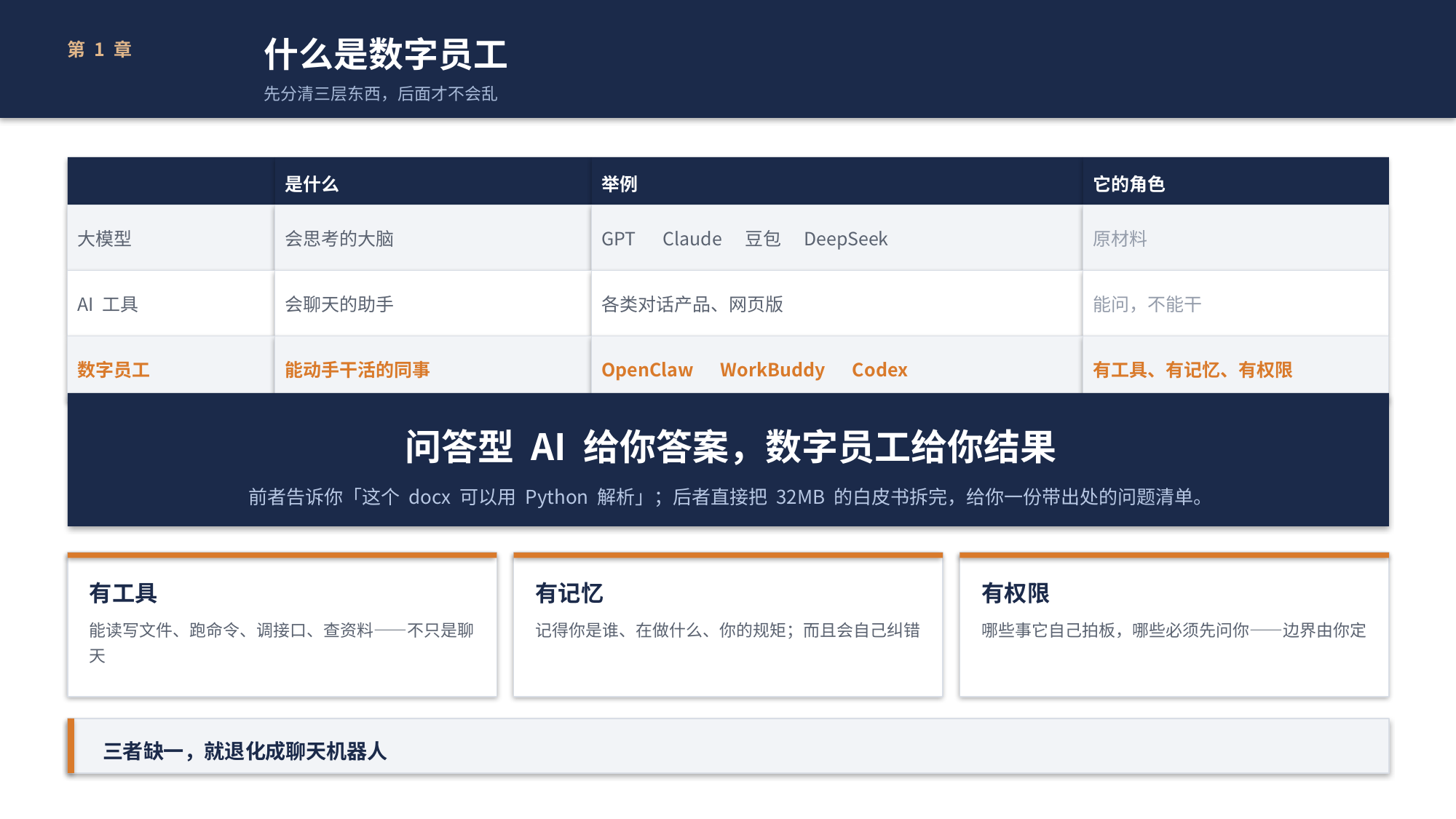

什么是数字员工
先分清三层东西，后面才不会乱
第 1 章

是什么

举例

它的角色

大模型

会思考的大脑

GPT　Claude　豆包　DeepSeek

原材料

AI 工具

会聊天的助手

各类对话产品、网页版

能问，不能干

数字员工

能动手干活的同事

OpenClaw　WorkBuddy　Codex

有工具、有记忆、有权限

问答型 AI 给你答案，数字员工给你结果
前者告诉你「这个 docx 可以用 Python 解析」；后者直接把 32MB 的白皮书拆完，给你一份带出处的问题清单。

有工具
能读写文件、跑命令、调接口、查资料——不只是聊天
有记忆
记得你是谁、在做什么、你的规矩；而且会自己纠错
有权限
哪些事它自己拍板，哪些必须先问你——边界由你定

三者缺一，就退化成聊天机器人